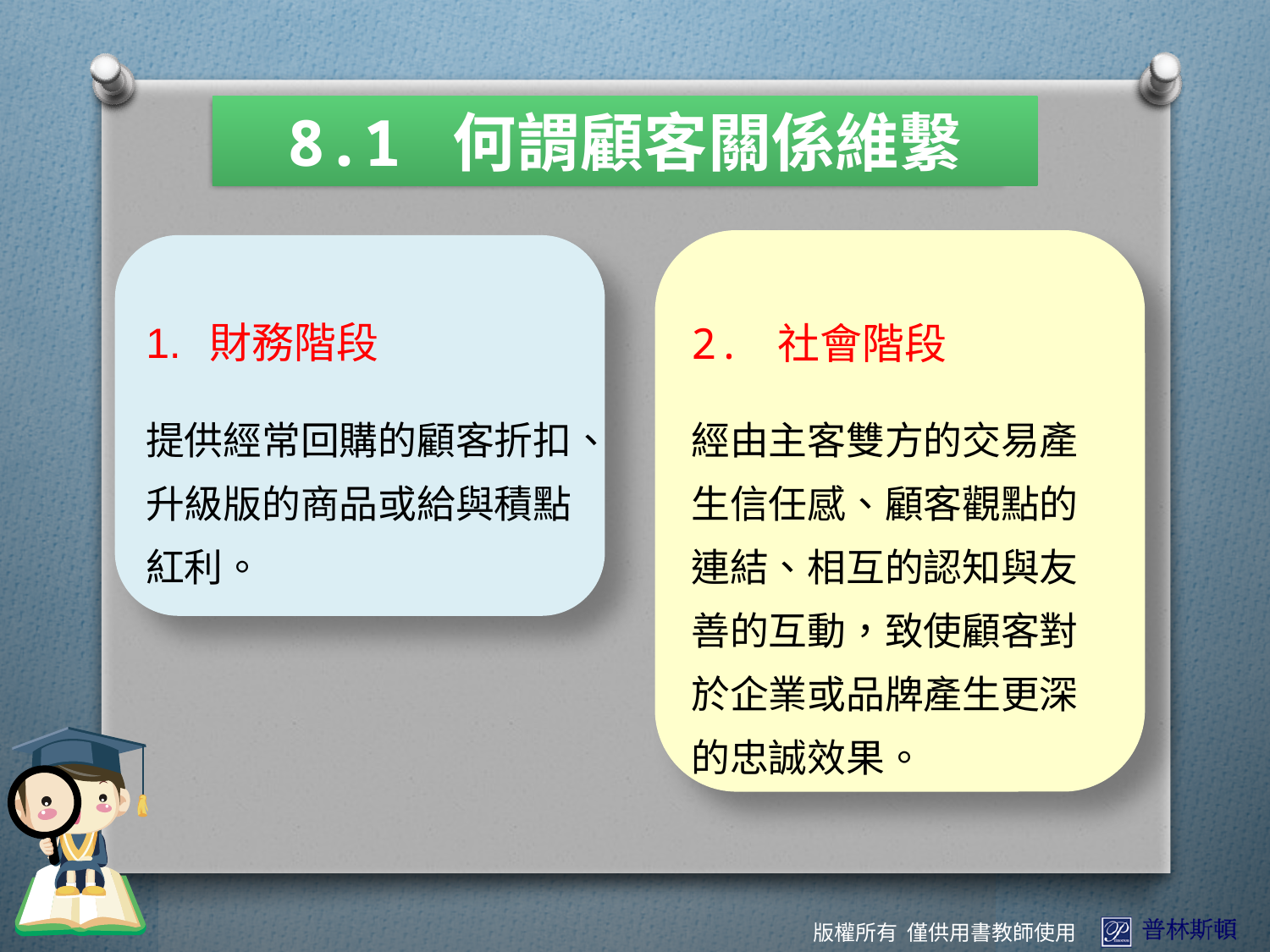

8.1 何謂顧客關係維繫
2. 社會階段
經由主客雙方的交易產生信任感、顧客觀點的連結、相互的認知與友善的互動，致使顧客對於企業或品牌產生更深的忠誠效果。
財務階段
提供經常回購的顧客折扣、升級版的商品或給與積點紅利。